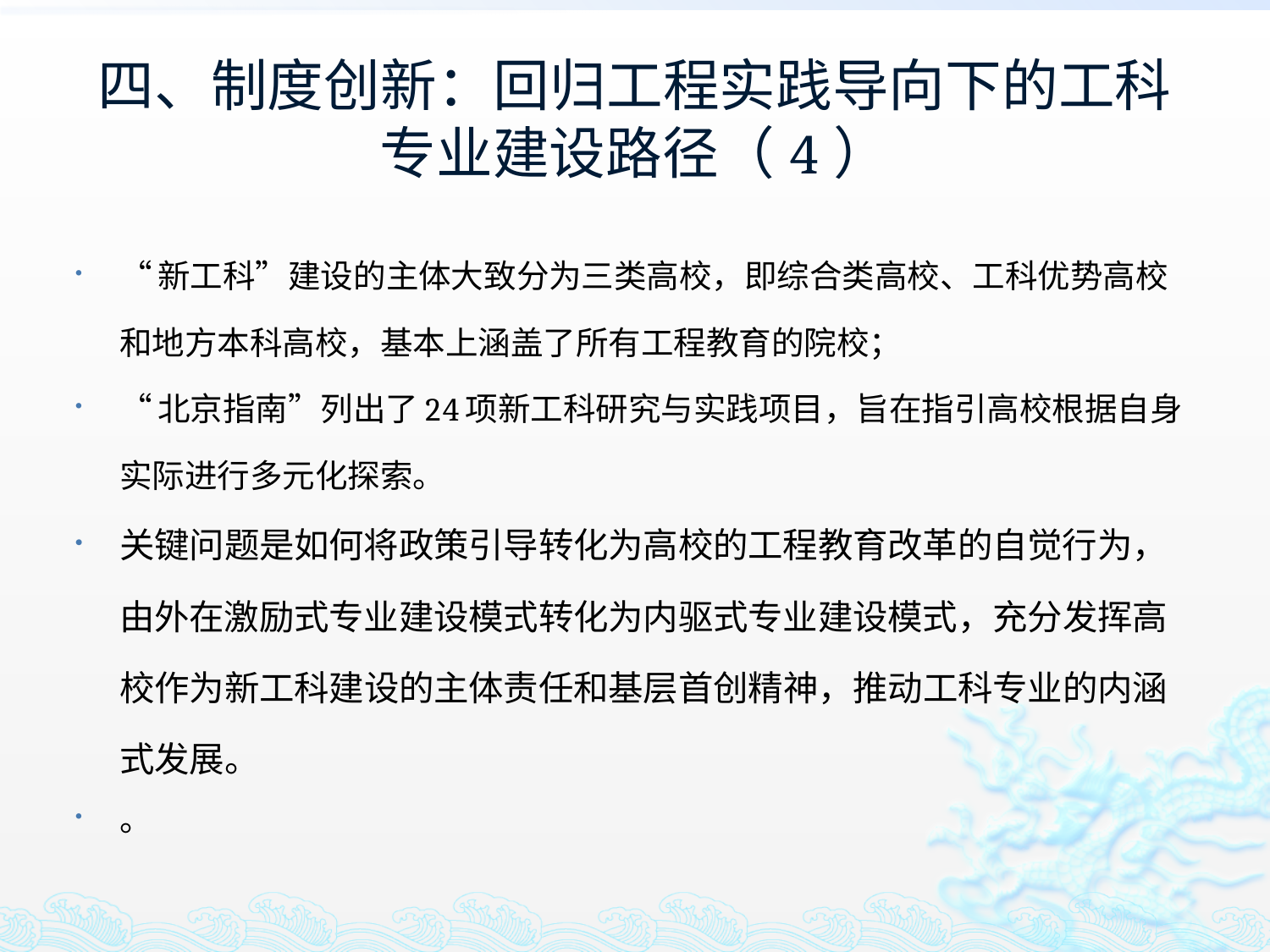

# 四、制度创新：回归工程实践导向下的工科专业建设路径（4）
“新工科”建设的主体大致分为三类高校，即综合类高校、工科优势高校和地方本科高校，基本上涵盖了所有工程教育的院校；
“北京指南”列出了24项新工科研究与实践项目，旨在指引高校根据自身实际进行多元化探索。
关键问题是如何将政策引导转化为高校的工程教育改革的自觉行为，由外在激励式专业建设模式转化为内驱式专业建设模式，充分发挥高校作为新工科建设的主体责任和基层首创精神，推动工科专业的内涵式发展。
。